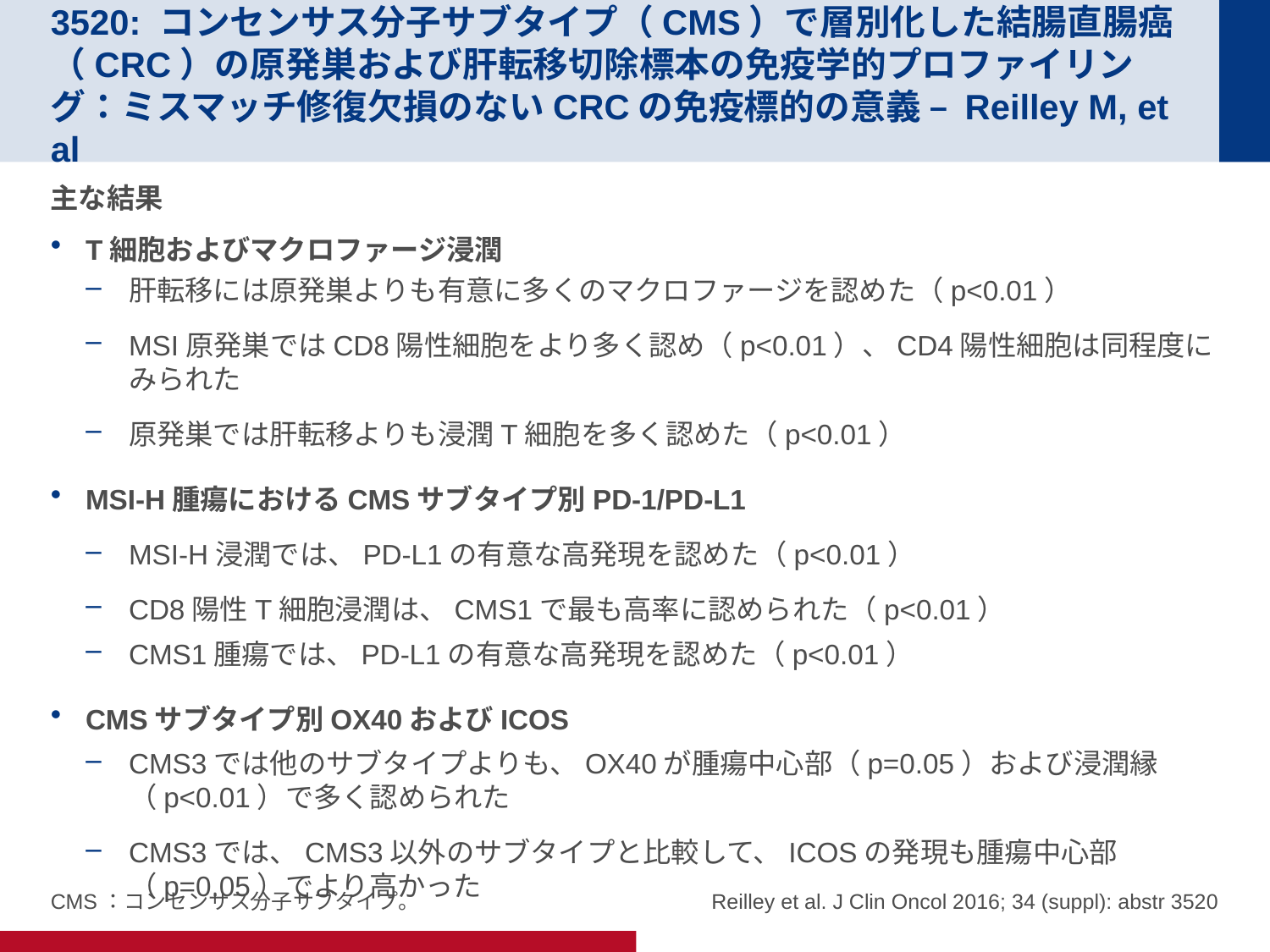

# 3520: コンセンサス分子サブタイプ（CMS）で層別化した結腸直腸癌（CRC）の原発巣および肝転移切除標本の免疫学的プロファイリング：ミスマッチ修復欠損のないCRCの免疫標的の意義 – Reilley M, et al
主な結果
T細胞およびマクロファージ浸潤
肝転移には原発巣よりも有意に多くのマクロファージを認めた（p<0.01）
MSI原発巣ではCD8陽性細胞をより多く認め（p<0.01）、CD4陽性細胞は同程度にみられた
原発巣では肝転移よりも浸潤T細胞を多く認めた（p<0.01）
MSI-H腫瘍におけるCMSサブタイプ別PD-1/PD-L1
MSI-H浸潤では、PD-L1の有意な高発現を認めた（p<0.01）
CD8陽性T細胞浸潤は、CMS1で最も高率に認められた（p<0.01）
CMS1腫瘍では、PD-L1の有意な高発現を認めた（p<0.01）
CMSサブタイプ別OX40およびICOS
CMS3では他のサブタイプよりも、OX40が腫瘍中心部（p=0.05）および浸潤縁（p<0.01）で多く認められた
CMS3では、CMS3以外のサブタイプと比較して、ICOSの発現も腫瘍中心部（p=0.05）でより高かった
Reilley et al. J Clin Oncol 2016; 34 (suppl): abstr 3520
CMS：コンセンサス分子サブタイプ。